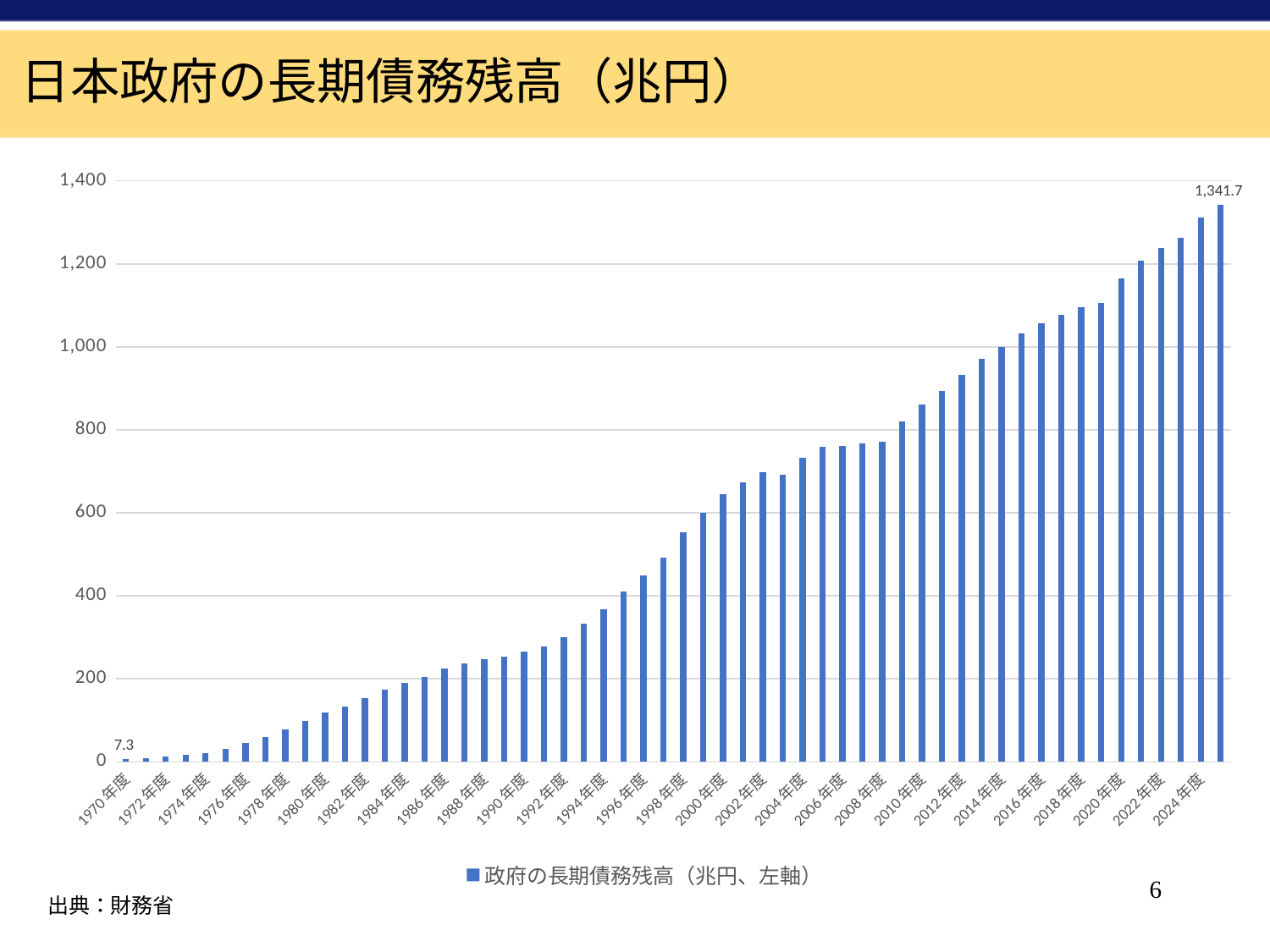

日本政府の長期債務残高（兆円）

### Chart

| Category | 政府の長期債務残高（兆円、左軸） |
|---|---|
| 1970年度 | 7.2592 |
| 1971年度 | 9.5133 |
| 1972年度 | 13.5361 |
| 1973年度 | 16.7282 |
| 1974年度 | 20.4286 |
| 1975年度 | 32.1199 |
| 1976年度 | 44.6454 |
| 1977年度 | 60.0021 |
| 1978年度 | 77.6477 |
| 1979年度 | 98.3629 |
| 1980年度 | 118.1804 |
| 1981年度 | 134.1055 |
| 1982年度 | 154.0538 |
| 1983年度 | 173.8243 |
| 1984年度 | 189.5964 |
| 1985年度 | 204.8175 |
| 1986年度 | 224.7299 |
| 1987年度 | 237.6937 |
| 1988年度 | 246.4819 |
| 1989年度 | 254.0229 |
| 1990年度 | 265.8419 |
| 1991年度 | 278.0634 |
| 1992年度 | 300.7171 |
| 1993年度 | 333.1274 |
| 1994年度 | 367.6182 |
| 1995年度 | 410.0643 |
| 1996年度 | 449.3083 |
| 1997年度 | 492.1505 |
| 1998年度 | 552.7949 |
| 1999年度 | 600.3468 |
| 2000年度 | 645.8648 |
| 2001年度 | 673.1326 |
| 2002年度 | 698.054 |
| 2003年度 | 691.6204 |
| 2004年度 | 732.5921 |
| 2005年度 | 758.3024 |
| 2006年度 | 761.0587 |
| 2007年度 | 766.6684 |
| 2008年度 | 770.4445 |
| 2009年度 | 819.7322 |
| 2010年度 | 861.6043 |
| 2011年度 | 894.712 |
| 2012年度 | 931.9344 |
| 2013年度 | 971.7893 |
| 2014年度 | 1000.6332 |
| 2015年度 | 1032.7252 |
| 2016年度 | 1056.0566 |
| 2017年度 | 1076.6128 |
| 2018年度 | 1095.0536 |
| 2019年度 | 1105.8104 |
| 2020年度 | 1165.011 |
| 2021年度 | 1208.0 |
| 2022年度 | 1239.0 |
| 2023年度 | 1262.0 |
| 2024年度 | 1311.0 |
| 2025年度 | 1341.7 |
6
出典：財務省